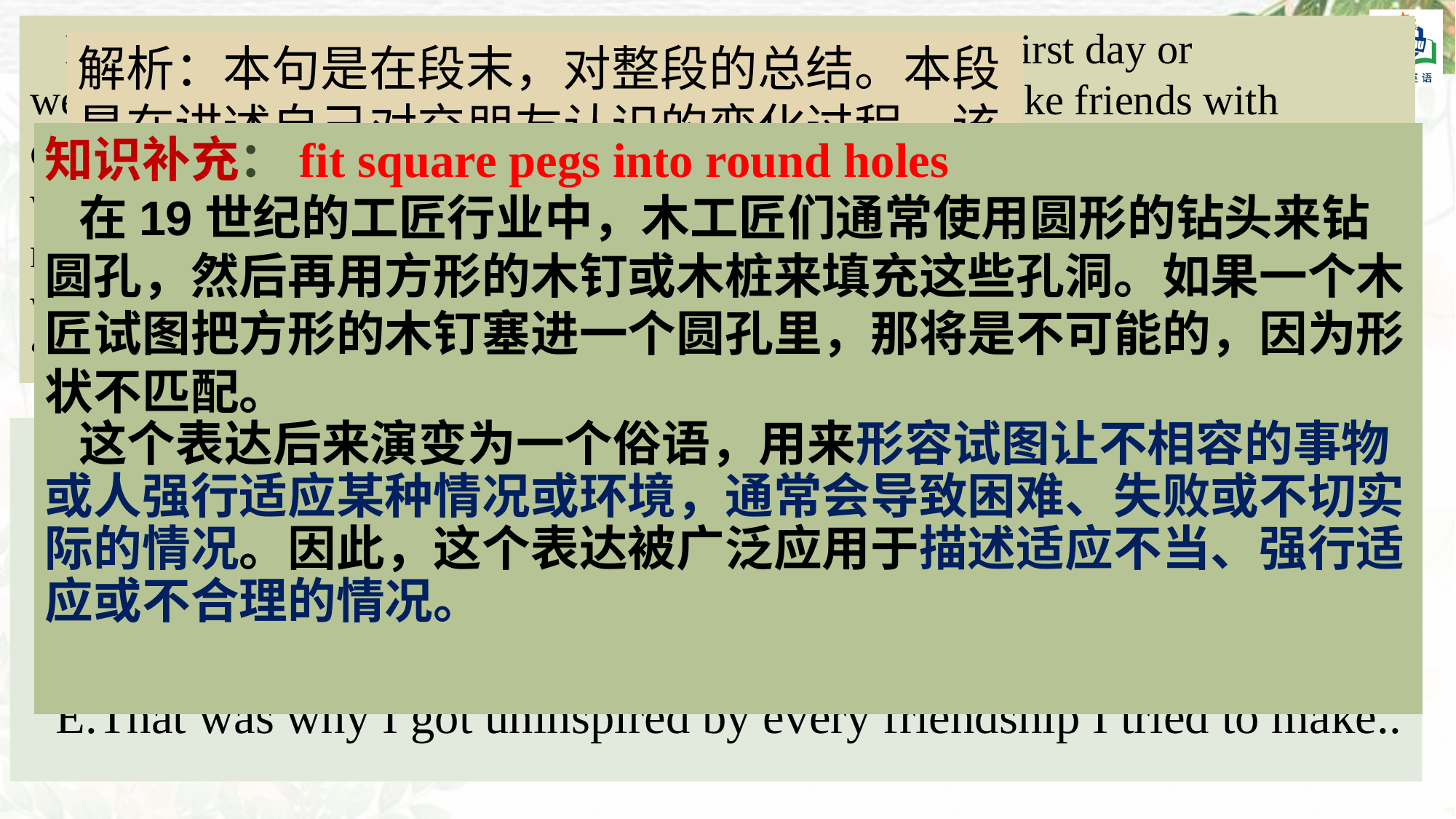

Do not panic if,like me,you do not make friends on the first day or week.Before I met Sanaa,I had tried to  force myself to make friends with classmates in my other majors.Then I was starting to get convinced that there  was something wrong with me.         37     Eventually,when I started making more friends,it made sense why the friendships I had forced did not work out.It was my first lesson in understanding my uniqueness,and reminding me  that my “friends”are somewhere,out there.    38
解析：本句是在段末，对整段的总结。本段是在讲述自己对交朋友认识的变化过程，该句应该是最后的认识，故C 项”我不再费力地去适应这种环境“符合题意
知识补充：fit square pegs into round holes
  在19世纪的工匠行业中，木工匠们通常使用圆形的钻头来钻圆孔，然后再用方形的木钉或木桩来填充这些孔洞。如果一个木匠试图把方形的木钉塞进一个圆孔里，那将是不可能的，因为形状不匹配。
  这个表达后来演变为一个俗语，用来形容试图让不相容的事物或人强行适应某种情况或环境，通常会导致困难、失败或不切实际的情况。因此，这个表达被广泛应用于描述适应不当、强行适应或不合理的情况。

A.It is a big turn on the pages of your life.
B.Extracurricular activities build confidence.
C.I no longer struggle too hard to fit square pegs into round holes.
D.It is a good idea for you to make friends with like-minded people.
E.That was why I got uninspired by every friendship I tried to make..